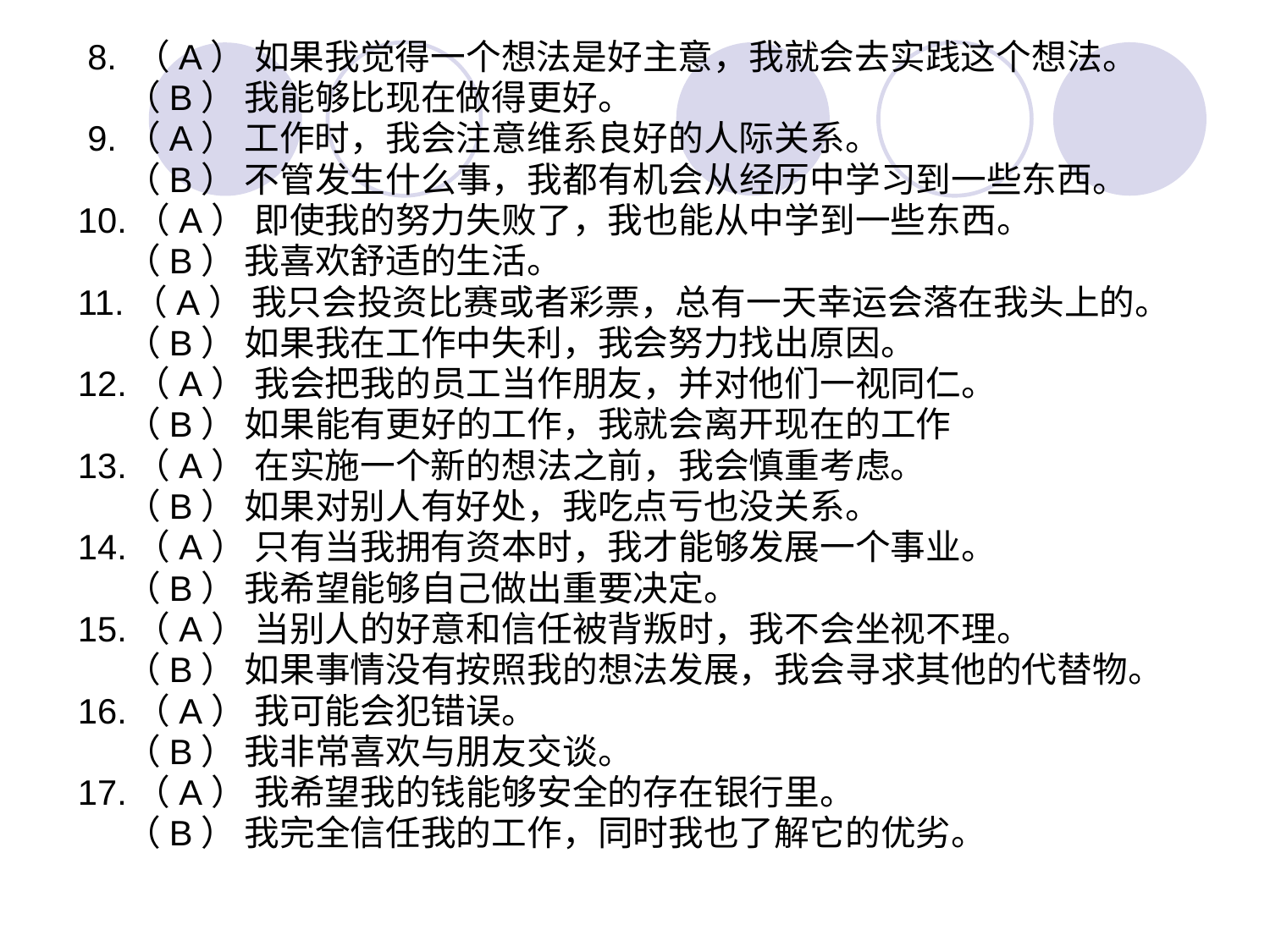

8. （A） 如果我觉得一个想法是好主意，我就会去实践这个想法。
     （B） 我能够比现在做得更好。
 9.	（A） 工作时，我会注意维系良好的人际关系。
     （B） 不管发生什么事，我都有机会从经历中学习到一些东西。
10.（A） 即使我的努力失败了，我也能从中学到一些东西。
     （B） 我喜欢舒适的生活。
11.（A） 我只会投资比赛或者彩票，总有一天幸运会落在我头上的。
     （B） 如果我在工作中失利，我会努力找出原因。
12.（A） 我会把我的员工当作朋友，并对他们一视同仁。
     （B） 如果能有更好的工作，我就会离开现在的工作
13.（A） 在实施一个新的想法之前，我会慎重考虑。
     （B） 如果对别人有好处，我吃点亏也没关系。
14.（A） 只有当我拥有资本时，我才能够发展一个事业。
     （B） 我希望能够自己做出重要决定。
15.（A） 当别人的好意和信任被背叛时，我不会坐视不理。
     （B） 如果事情没有按照我的想法发展，我会寻求其他的代替物。
16.（A） 我可能会犯错误。
     （B） 我非常喜欢与朋友交谈。
17.（A） 我希望我的钱能够安全的存在银行里。
     （B） 我完全信任我的工作，同时我也了解它的优劣。